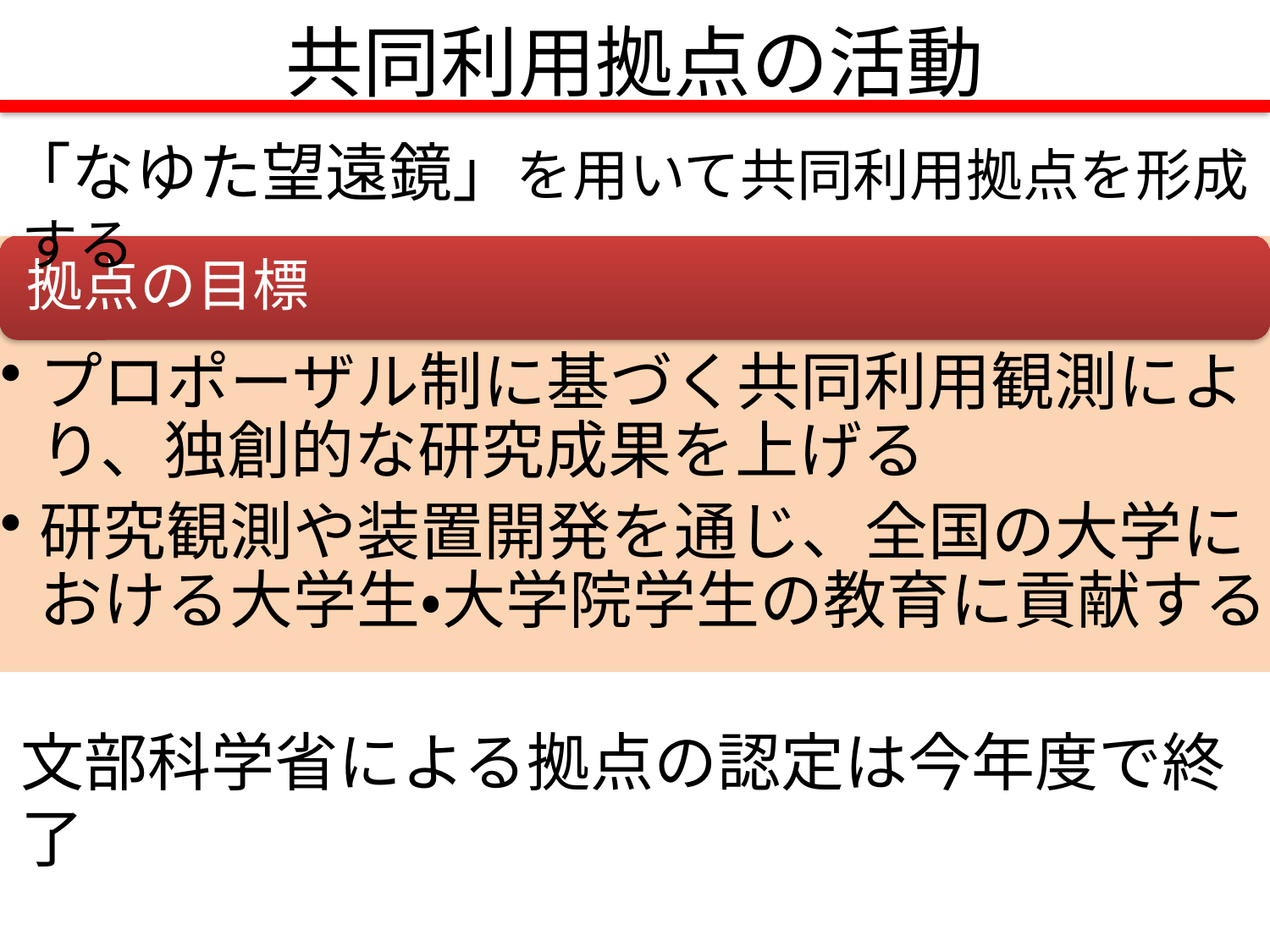

# 共同利用拠点の活動
「なゆた望遠鏡」を用いて共同利用拠点を形成する
拠点の目標
プロポーザル制に基づく共同利用観測により、独創的な研究成果を上げる
研究観測や装置開発を通じ、全国の大学における大学生・大学院学生の教育に貢献する
文部科学省による拠点の認定は今年度で終了